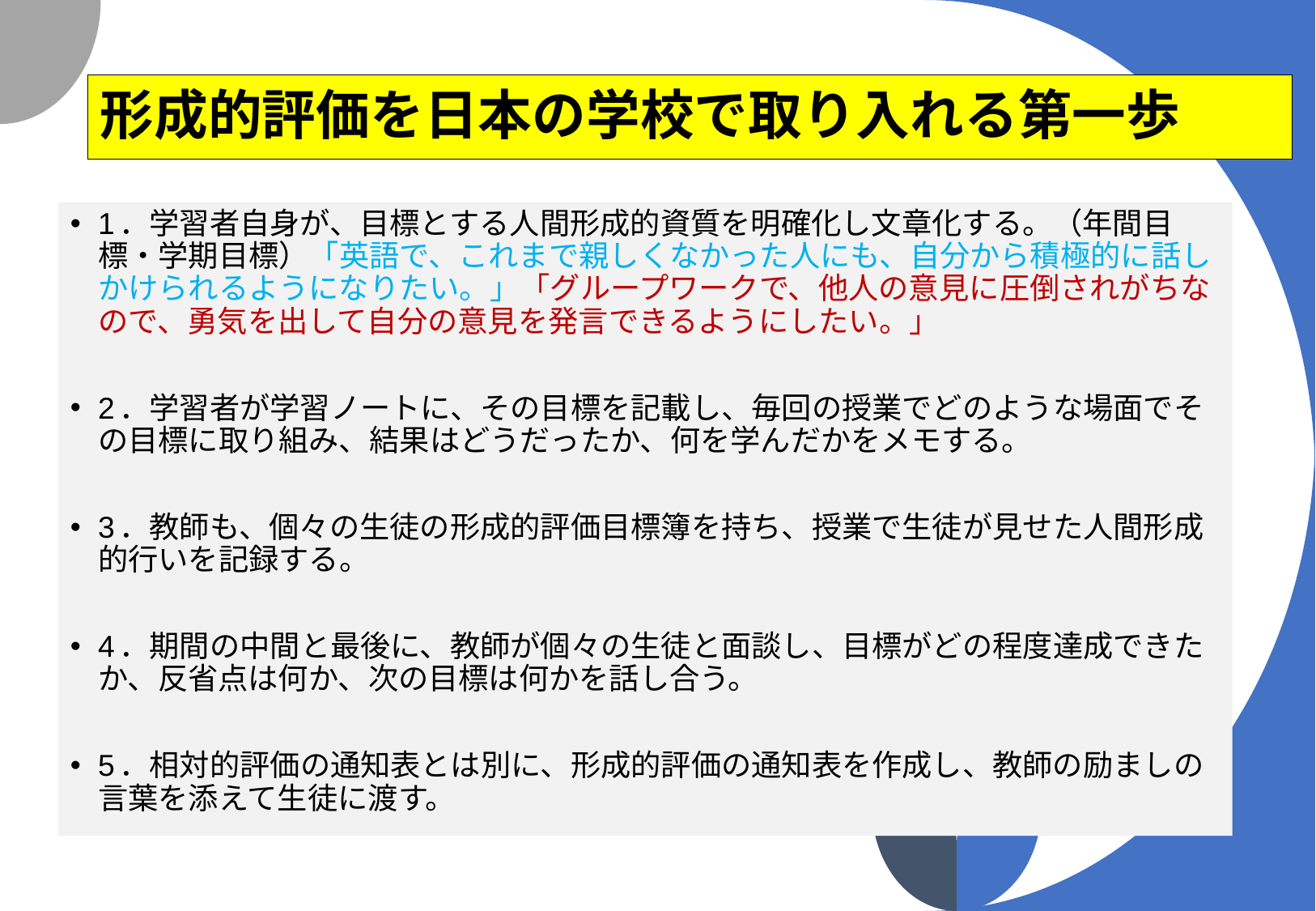

# 形成的評価を日本の学校で取り入れる第一歩
1．学習者自身が、目標とする人間形成的資質を明確化し文章化する。（年間目標・学期目標）「英語で、これまで親しくなかった人にも、自分から積極的に話しかけられるようになりたい。」「グループワークで、他人の意見に圧倒されがちなので、勇気を出して自分の意見を発言できるようにしたい。」

2．学習者が学習ノートに、その目標を記載し、毎回の授業でどのような場面でその目標に取り組み、結果はどうだったか、何を学んだかをメモする。

3．教師も、個々の生徒の形成的評価目標簿を持ち、授業で生徒が見せた人間形成的行いを記録する。

4．期間の中間と最後に、教師が個々の生徒と面談し、目標がどの程度達成できたか、反省点は何か、次の目標は何かを話し合う。

5．相対的評価の通知表とは別に、形成的評価の通知表を作成し、教師の励ましの言葉を添えて生徒に渡す。